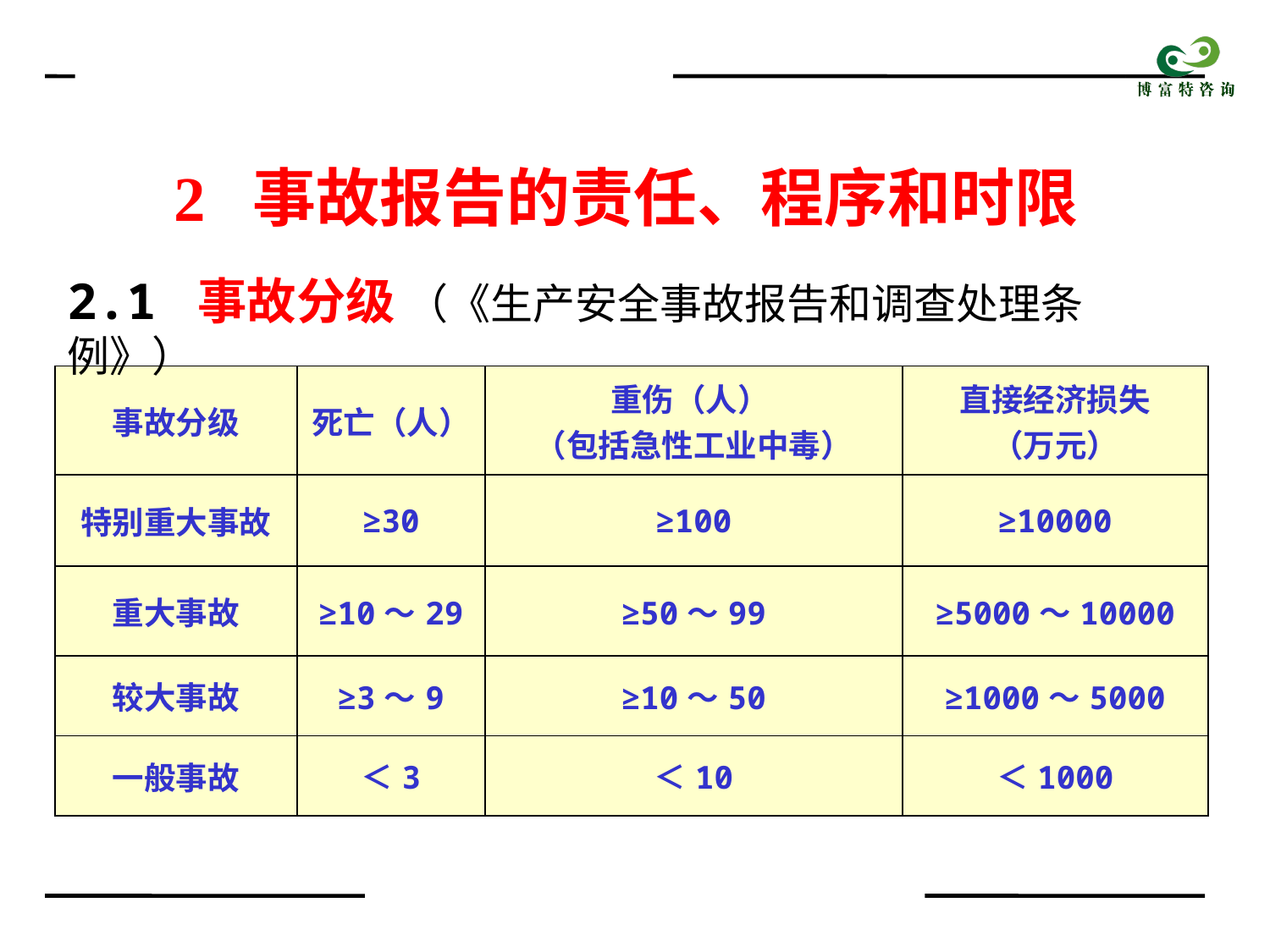

2  事故报告的责任、程序和时限
2.1 事故分级 （《生产安全事故报告和调查处理条例》）
| 事故分级 | 死亡（人） | 重伤（人） （包括急性工业中毒） | 直接经济损失 （万元） |
| --- | --- | --- | --- |
| 特别重大事故 | ≥30 | ≥100 | ≥10000 |
| 重大事故 | ≥10～29 | ≥50～99 | ≥5000～10000 |
| 较大事故 | ≥3～9 | ≥10～50 | ≥1000～5000 |
| 一般事故 | ＜3 | ＜10 | ＜1000 |